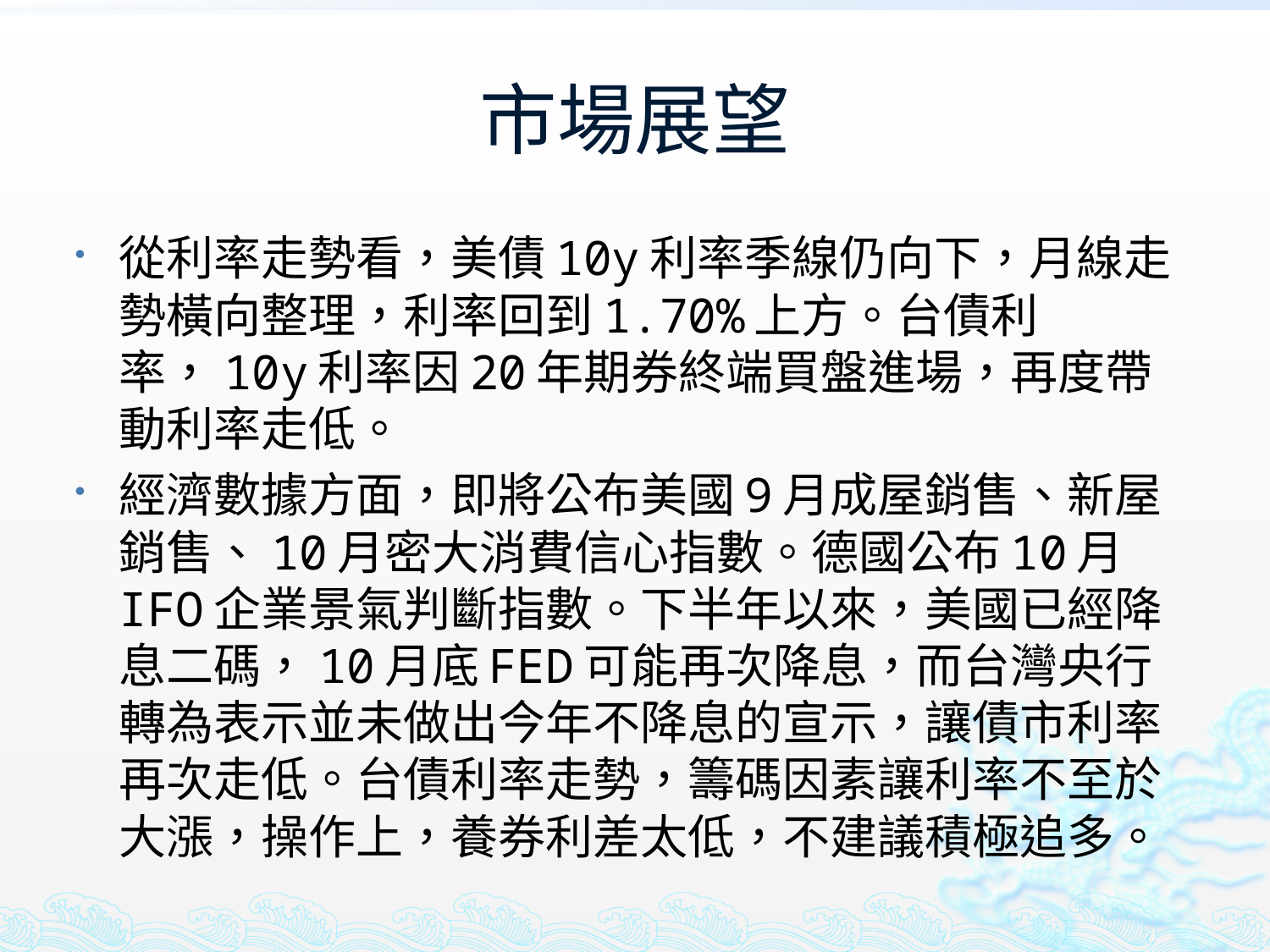

# 市場展望
從利率走勢看，美債10y利率季線仍向下，月線走勢橫向整理，利率回到1.70%上方。台債利率，10y利率因20年期券終端買盤進場，再度帶動利率走低。
經濟數據方面，即將公布美國9月成屋銷售、新屋銷售、10月密大消費信心指數。德國公布10月IFO企業景氣判斷指數。下半年以來，美國已經降息二碼，10月底FED可能再次降息，而台灣央行轉為表示並未做出今年不降息的宣示，讓債市利率再次走低。台債利率走勢，籌碼因素讓利率不至於大漲，操作上，養券利差太低，不建議積極追多。